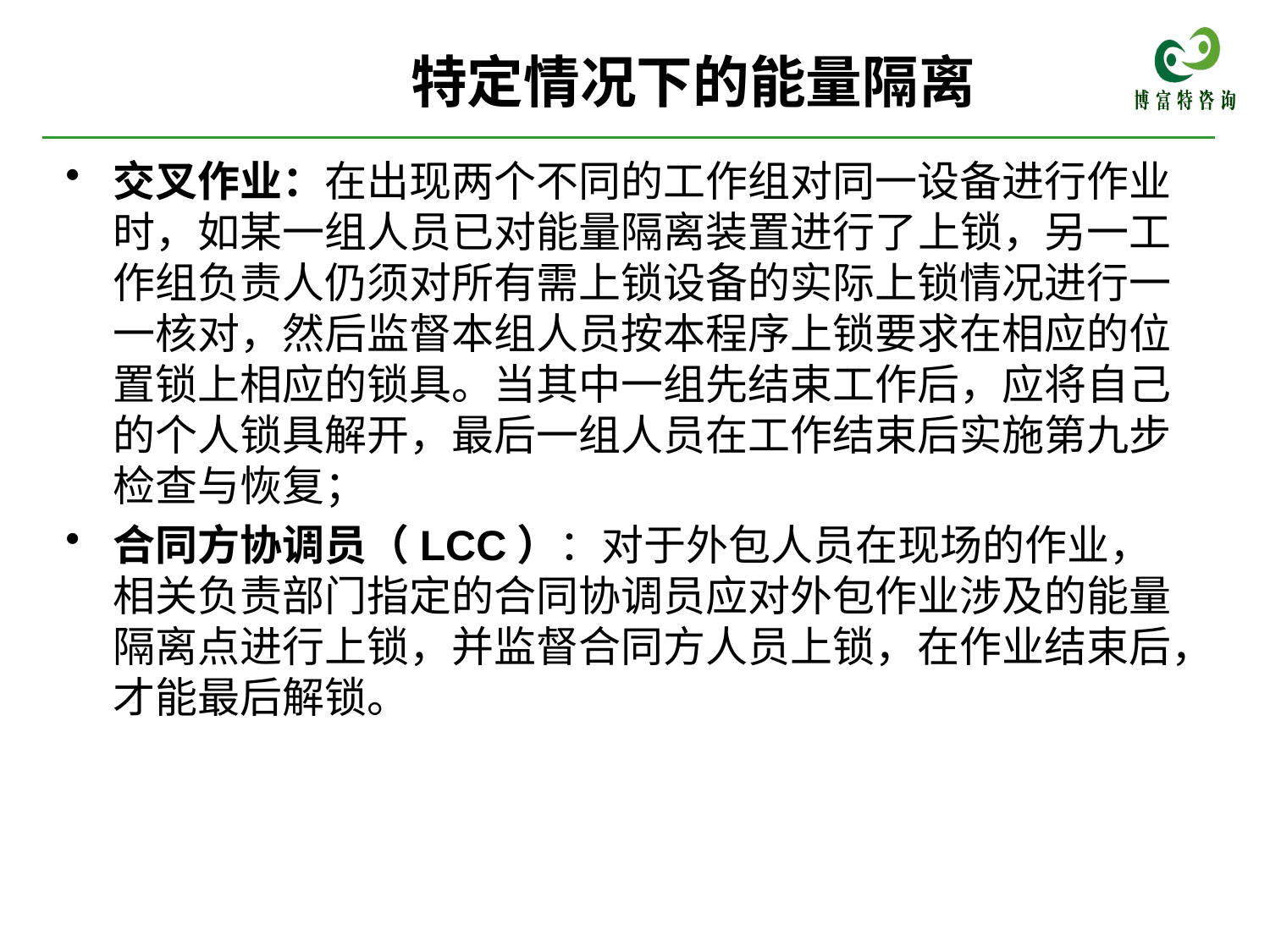

特定情况下的能量隔离
交叉作业：在出现两个不同的工作组对同一设备进行作业时，如某一组人员已对能量隔离装置进行了上锁，另一工作组负责人仍须对所有需上锁设备的实际上锁情况进行一一核对，然后监督本组人员按本程序上锁要求在相应的位置锁上相应的锁具。当其中一组先结束工作后，应将自己的个人锁具解开，最后一组人员在工作结束后实施第九步检查与恢复；
合同方协调员（LCC）：对于外包人员在现场的作业，相关负责部门指定的合同协调员应对外包作业涉及的能量隔离点进行上锁，并监督合同方人员上锁，在作业结束后，才能最后解锁。